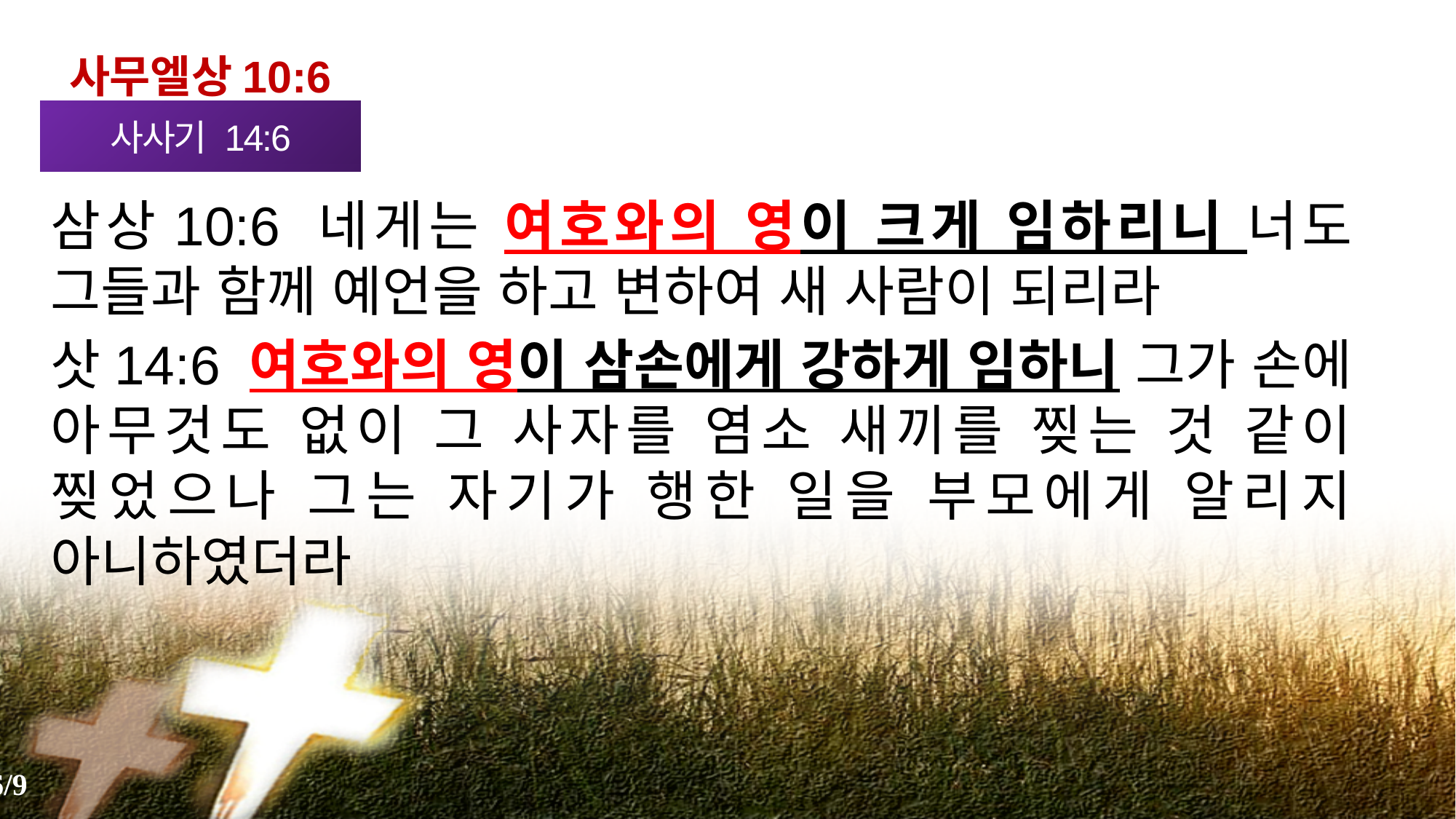

사무엘상10:6

사사기 14:6
삼상10:6 네게는 여호와의 영이 크게 임하리니 너도 그들과 함께 예언을 하고 변하여 새 사람이 되리라
삿14:6 여호와의 영이 삼손에게 강하게 임하니 그가 손에 아무것도 없이 그 사자를 염소 새끼를 찢는 것 같이 찢었으나 그는 자기가 행한 일을 부모에게 알리지 아니하였더라